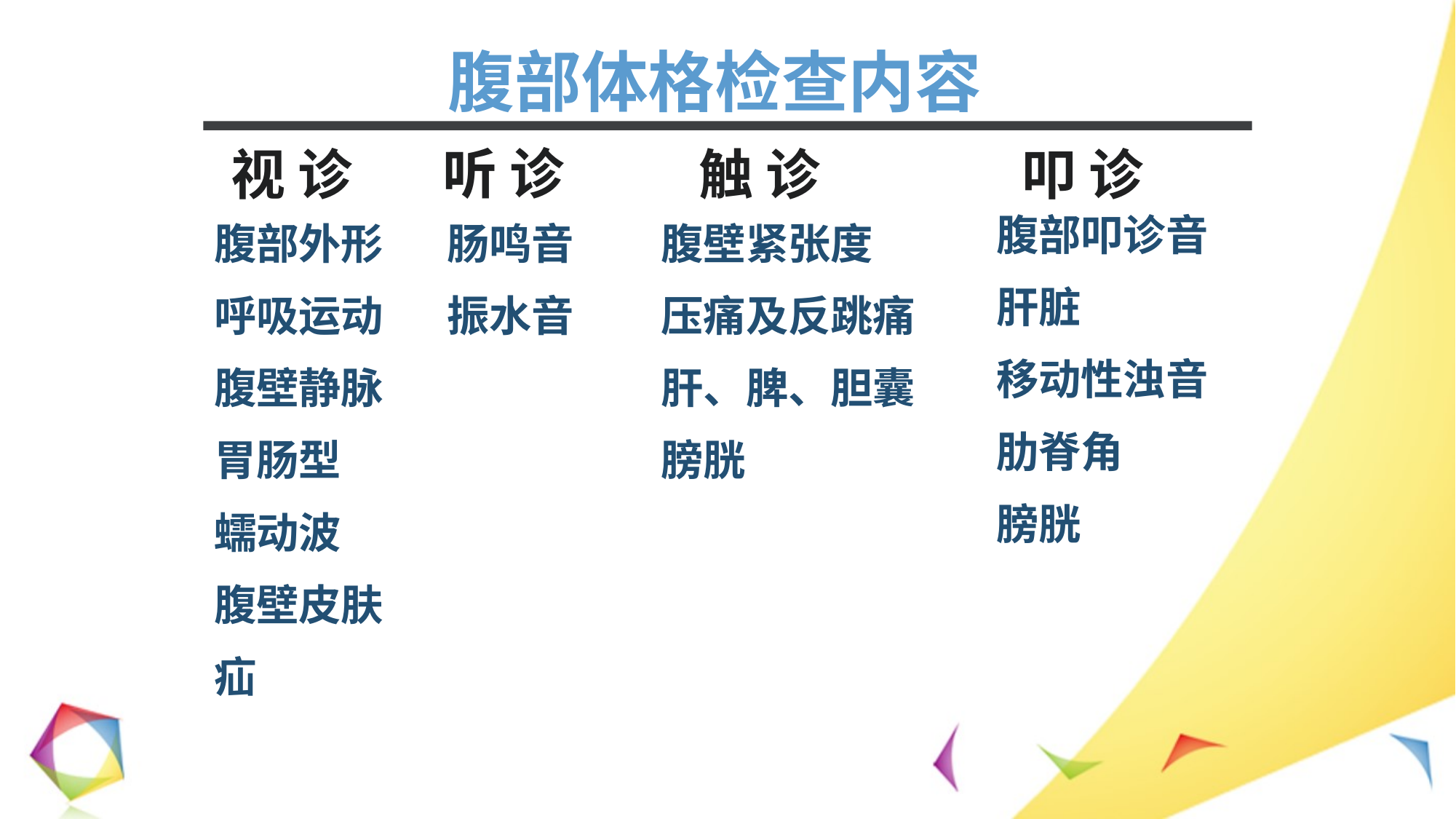

腹部体格检查内容

 听 诊
视 诊
  触 诊
叩 诊

腹部叩诊音
肝脏
移动性浊音
肋脊角
膀胱
腹壁紧张度
压痛及反跳痛
肝、脾、胆囊
膀胱

腹部外形
呼吸运动
腹壁静脉
胃肠型
蠕动波
腹壁皮肤
疝

肠鸣音
振水音